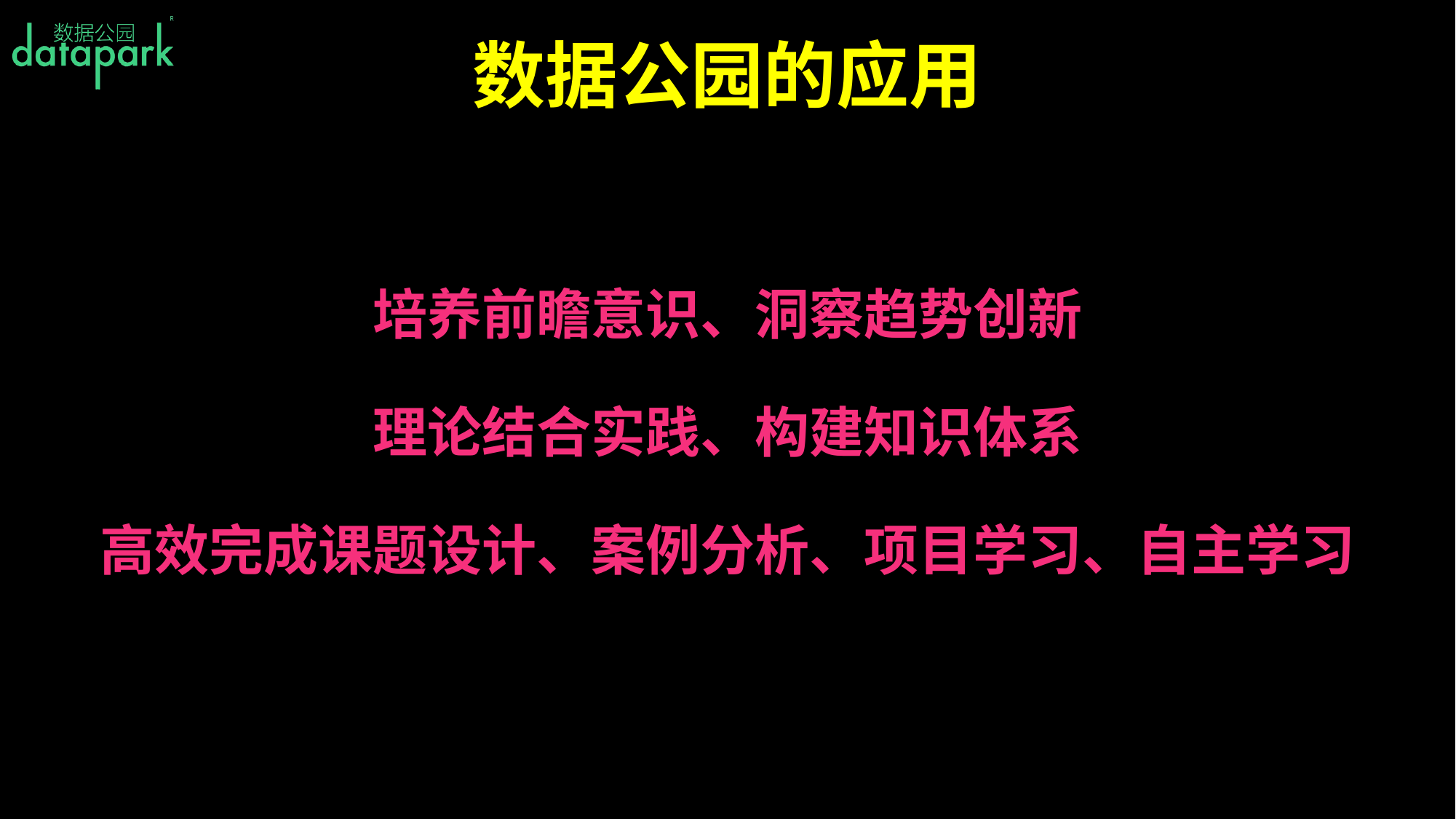

数据公园的应用

培养前瞻意识、洞察趋势创新

理论结合实践、构建知识体系

高效完成课题设计、案例分析、项目学习、自主学习